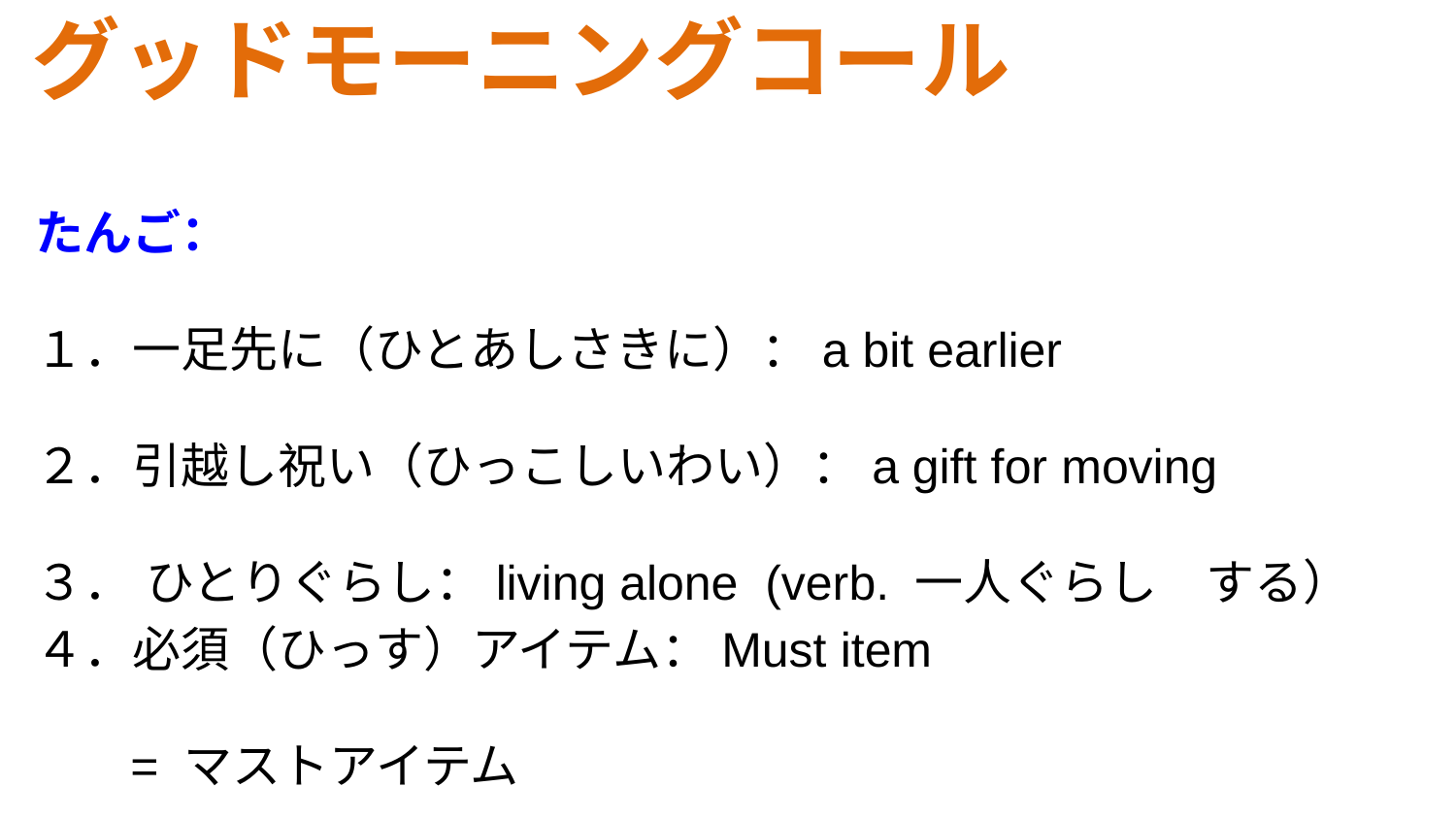

# グッドモーニングコール
たんご：
１．一足先に（ひとあしさきに）：a bit earlier
２．引越し祝い（ひっこしいわい）：a gift for moving
３． ひとりぐらし：living alone  (verb. 一人ぐらし　する）
４．必須（ひっす）アイテム：Must item
       = マストアイテム